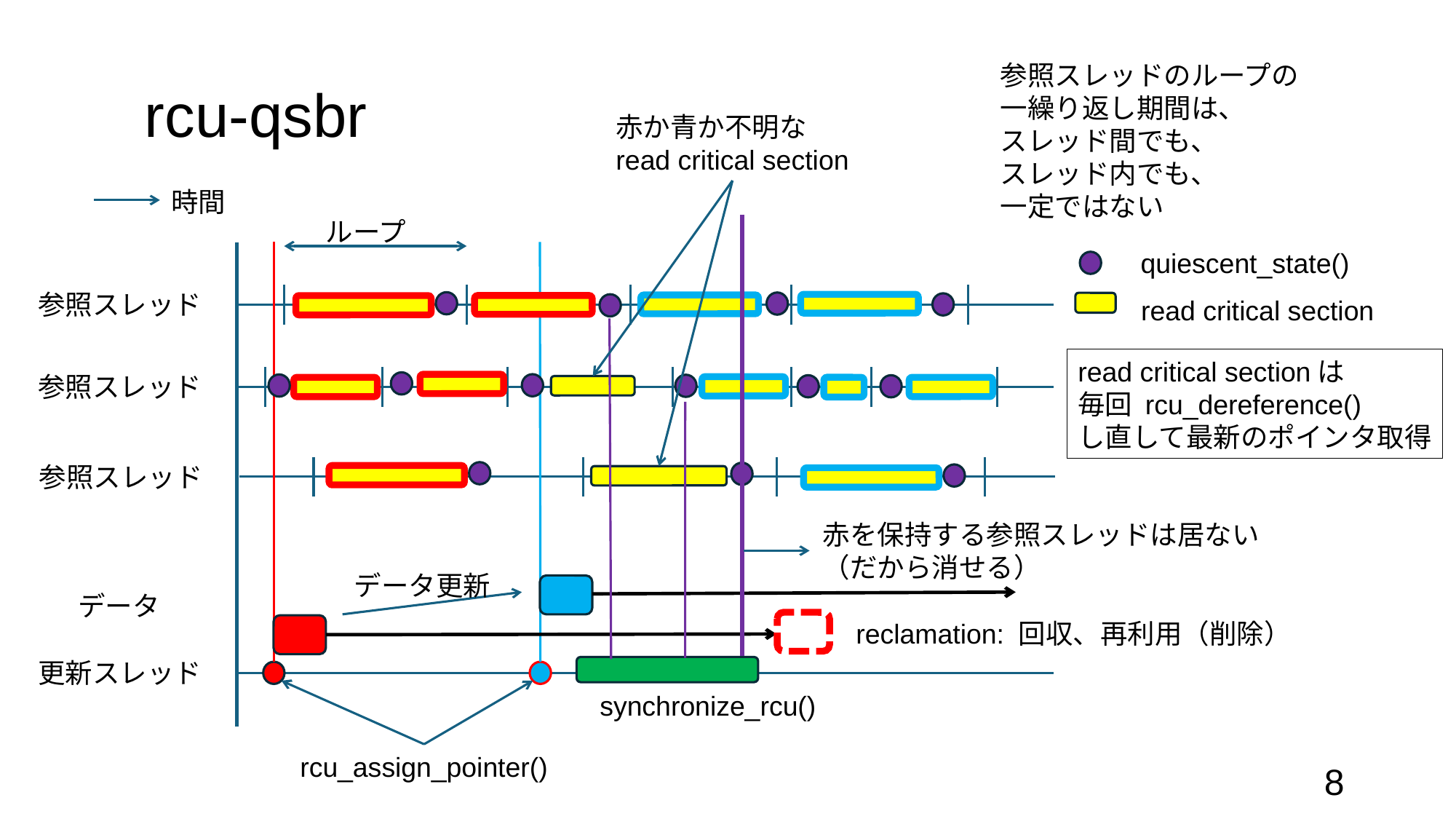

参照スレッドのループの
一繰り返し期間は、
スレッド間でも、
スレッド内でも、
一定ではない
rcu-qsbr
赤か青か不明な
read critical section
時間
ループ
quiescent_state()

参照スレッド
read critical section

read critical sectionは
毎回 rcu_dereference()
し直して最新のポインタ取得
参照スレッド

参照スレッド

赤を保持する参照スレッドは居ない
（だから消せる）
データ更新

データ
reclamation: 回収、再利用（削除）

更新スレッド

synchronize_rcu()
rcu_assign_pointer()
8